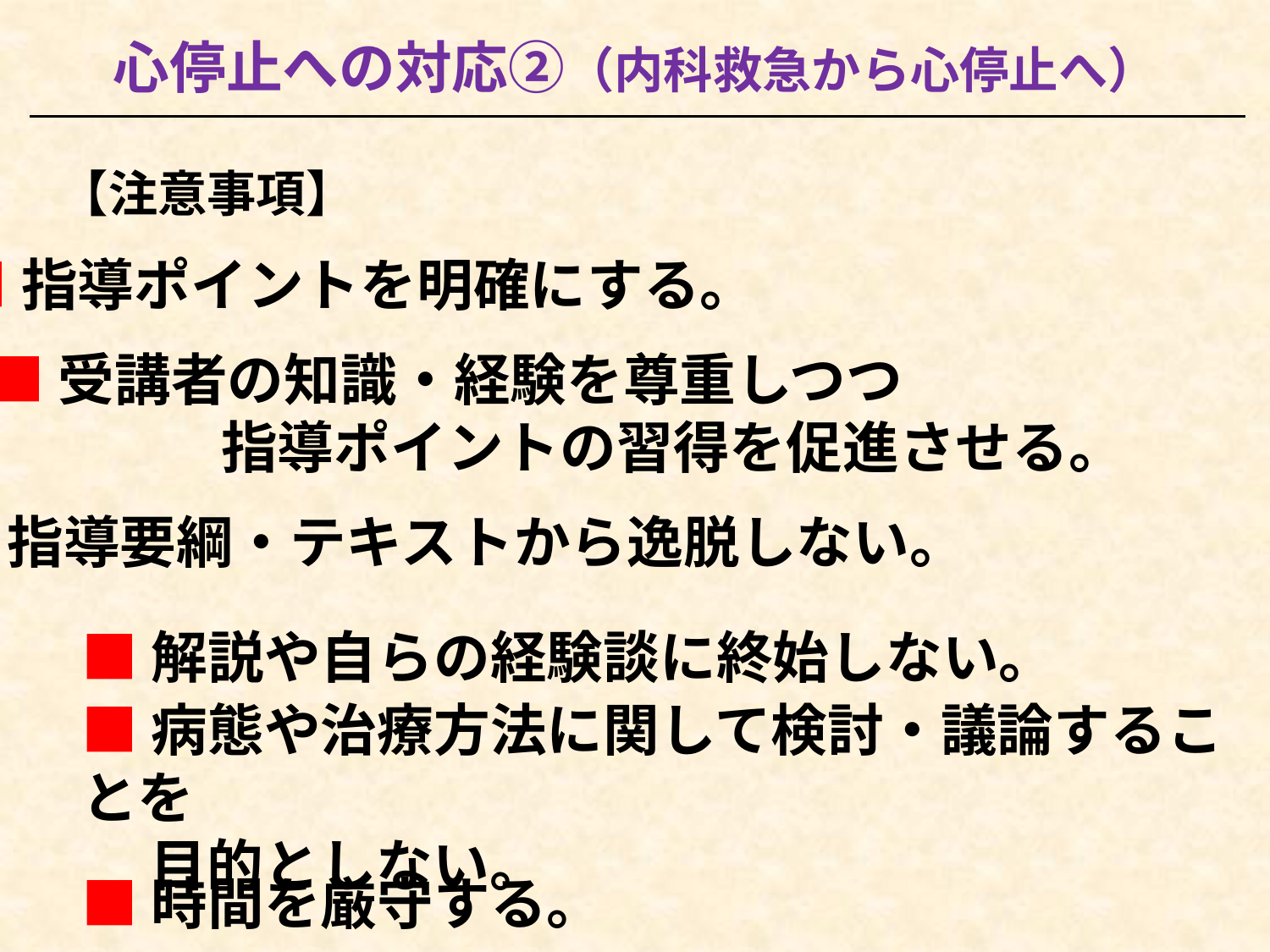

心停止への対応②（内科救急から心停止へ）
【注意事項】
■指導ポイントを明確にする。
■受講者の知識・経験を尊重しつつ
                 指導ポイントの習得を促進させる。
■指導要綱・テキストから逸脱しない。
■解説や自らの経験談に終始しない。
■病態や治療方法に関して検討・議論することを
　 目的としない。
■時間を厳守する。